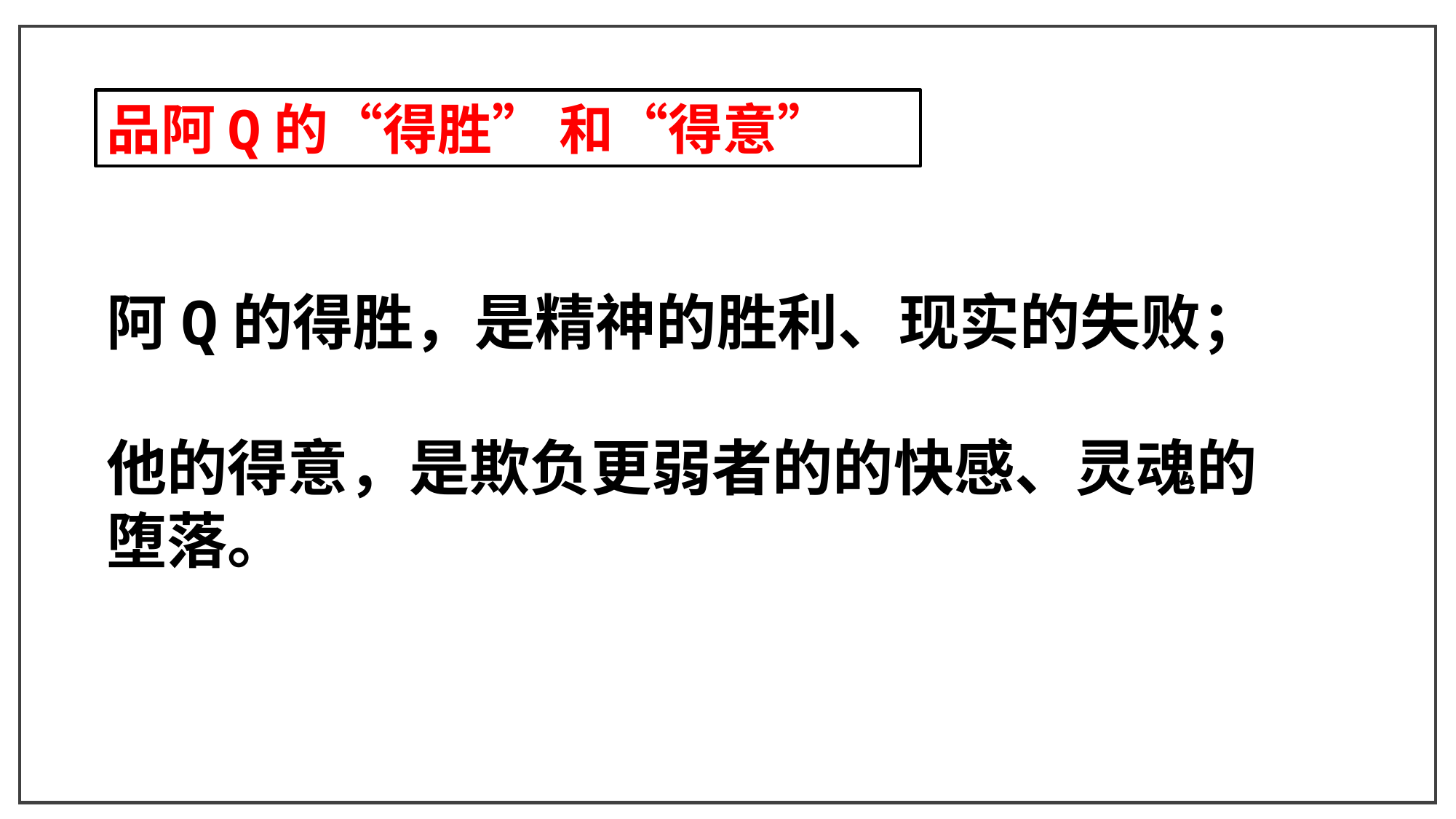

品阿Q的“得胜” 和“得意”
阿Q的得胜，是精神的胜利、现实的失败；

他的得意，是欺负更弱者的的快感、灵魂的堕落。